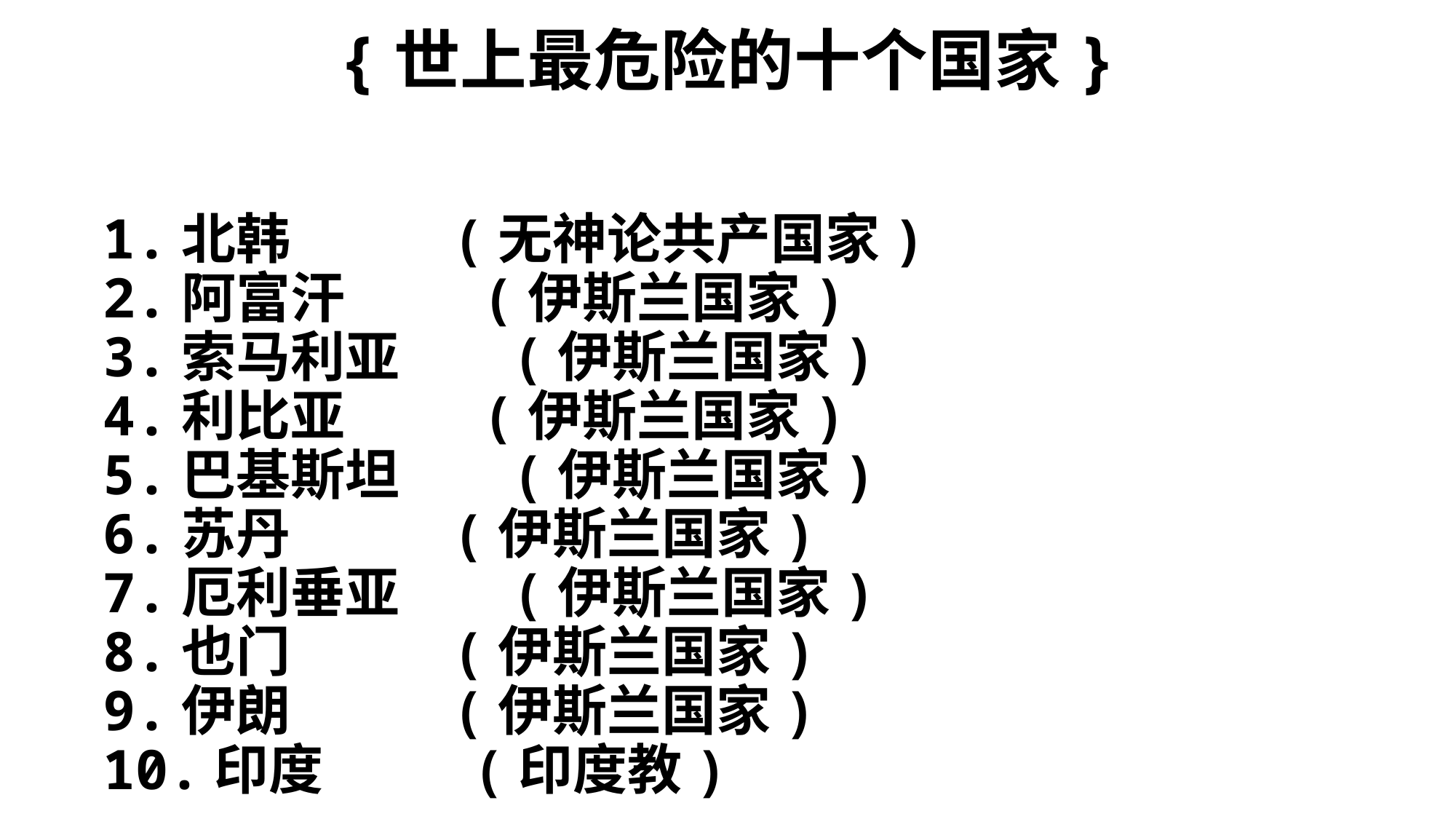

# {世上最危险的十个国家}

  1.北韩            (无神论共产国家)
  2.阿富汗          (伊斯兰国家)
  3.索马利亚        (伊斯兰国家)
  4.利比亚          (伊斯兰国家)
  5.巴基斯坦        (伊斯兰国家)
  6.苏丹            (伊斯兰国家)
  7.厄利垂亚        (伊斯兰国家)
  8.也门            (伊斯兰国家)
  9.伊朗            (伊斯兰国家)
  10.印度           (印度教)